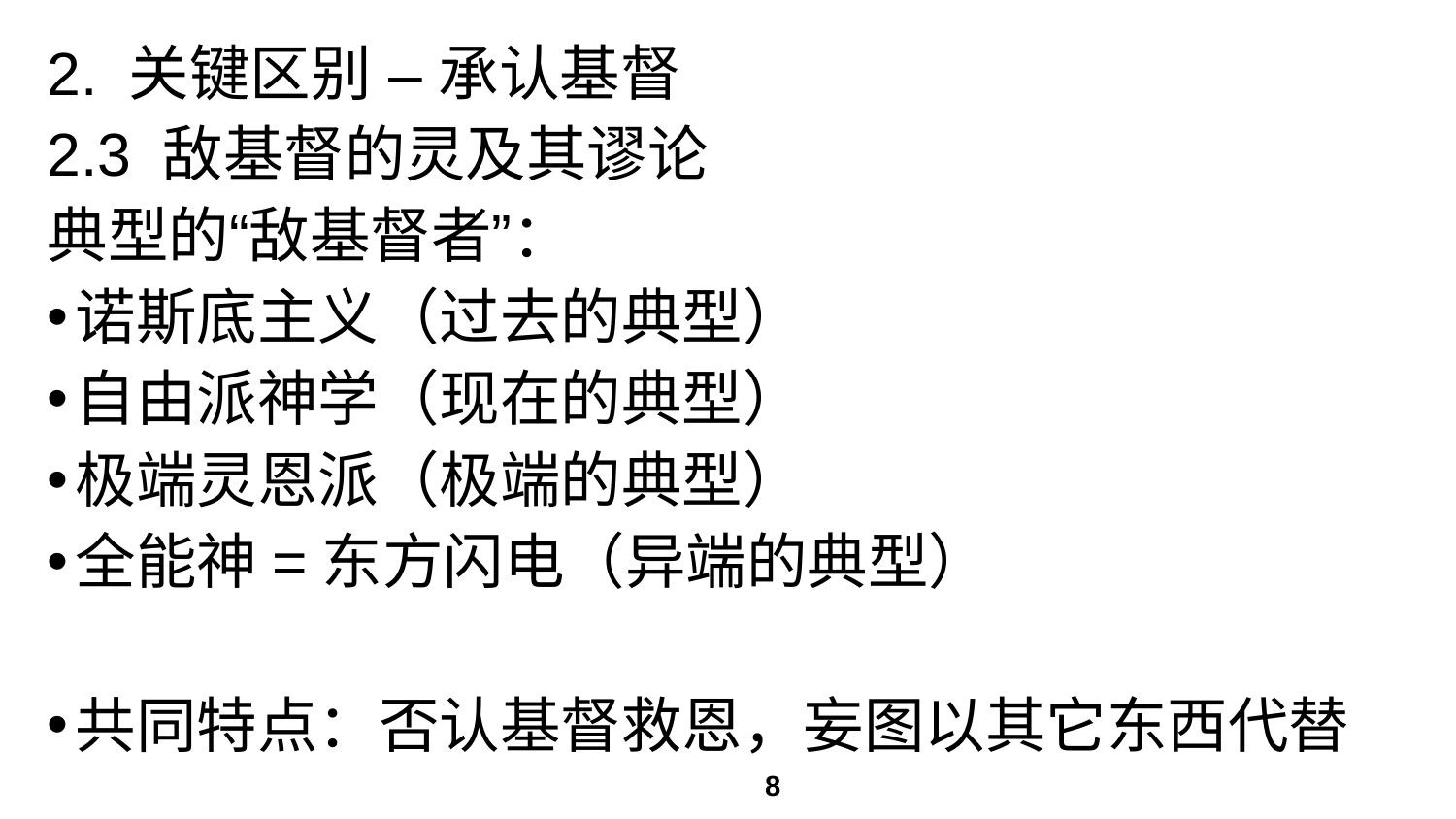

# 2. 关键区别 – 承认基督
2.3 敌基督的灵及其谬论
典型的“敌基督者”：
诺斯底主义（过去的典型）
自由派神学（现在的典型）
极端灵恩派（极端的典型）
全能神=东方闪电（异端的典型）

共同特点：否认基督救恩，妄图以其它东西代替
8